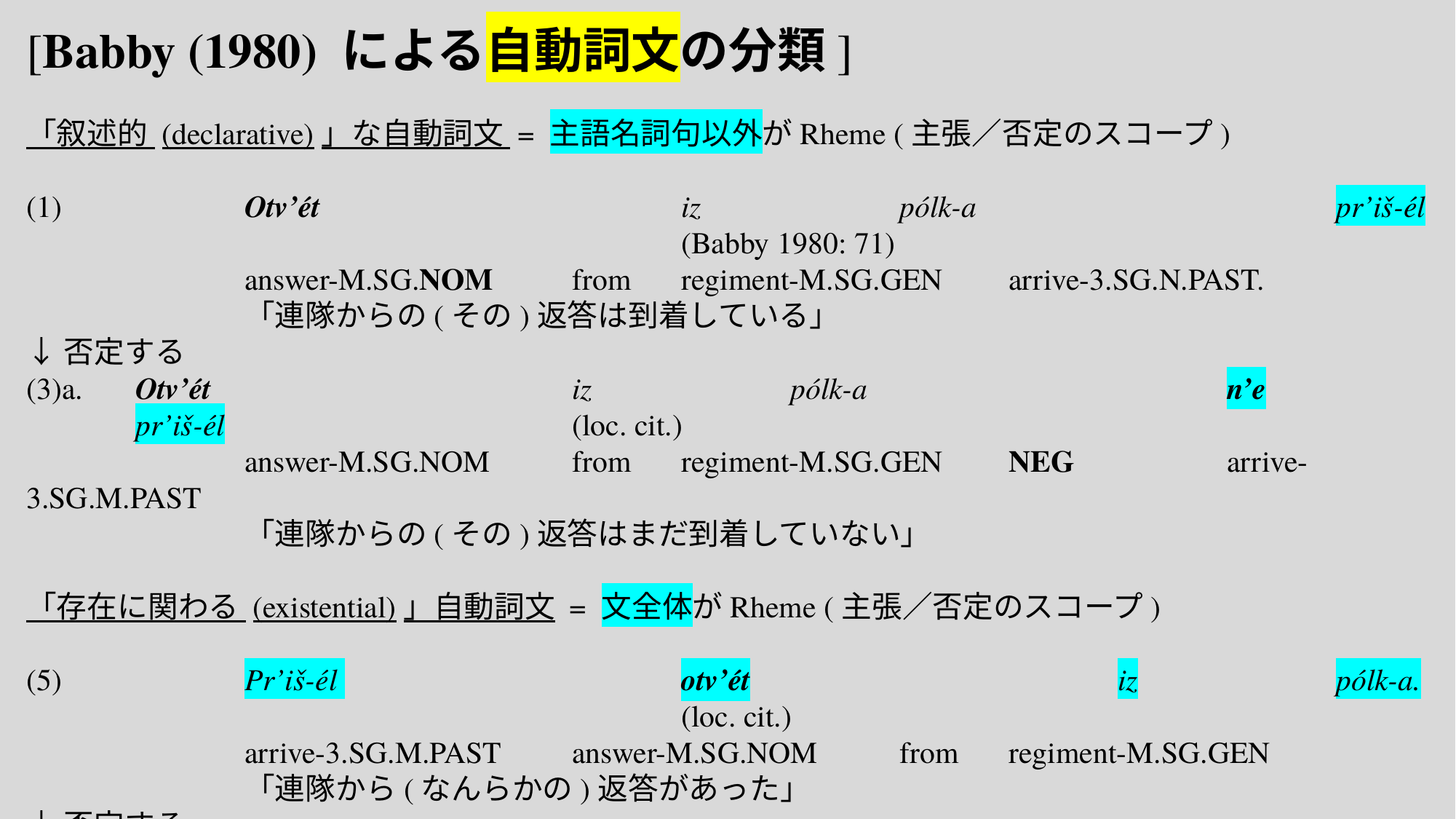

[Babby (1980) による自動詞文の分類]

「叙述的 (declarative)」な自動詞文 = 主語名詞句以外がRheme (主張／否定のスコープ)

(1)		Otv’ét				iz		pólk-a				pr’iš-él						(Babby 1980: 71)
		answer-m.sg.nom	from	regiment-m.sg.gen	arrive-3.sg.n.past.
		「連隊からの(その)返答は到着している」
↓否定する
(3)a. 	Otv’ét				iz		pólk-a				n’e		pr’iš-él				(loc. cit.)
	 	answer-m.sg.nom	from	regiment-m.sg.gen	neg		arrive-3.sg.m.past
		「連隊からの(その)返答はまだ到着していない」

「存在に関わる (existential)」自動詞文 = 文全体がRheme (主張／否定のスコープ)

(5)		Pr’iš-él 				otv’ét				iz		pólk-a.						(loc. cit.)
		arrive-3.sg.m.past 	answer-m.sg.nom	from	regiment-m.sg.gen
		「連隊から(なんらかの)返答があった」
↓否定する
(3)b. 	Otv’ét-a				iz		pólk-a 	 			n’e		pr’iš-ló.				(loc. cit.)
	 	answer-m.sg.gen	 	from	regiment-m.sg.gen	neg		arrive-3.sg.n.past
		「連隊からは何の返答もなかった」